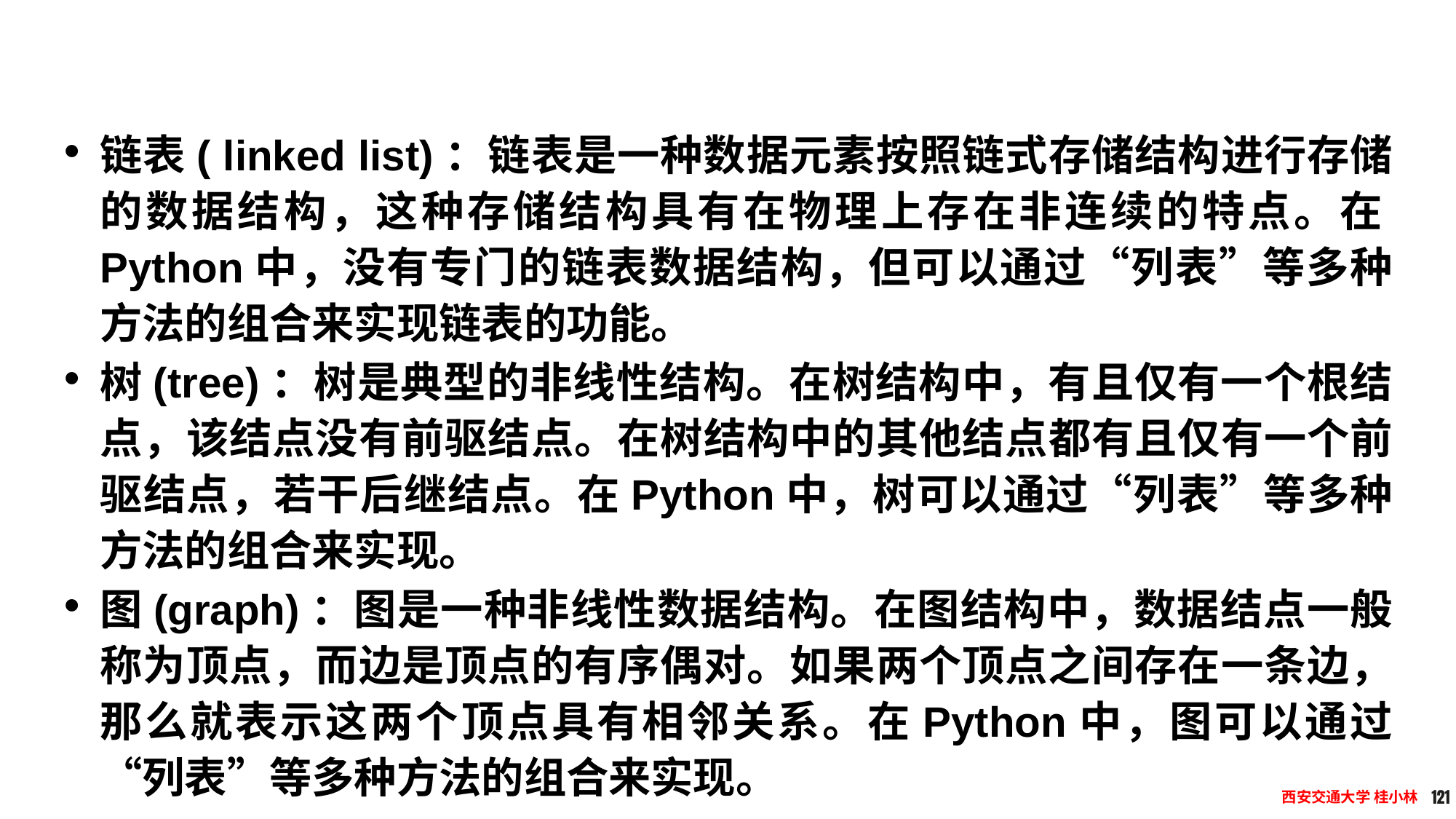

#
链表( linked list)：链表是一种数据元素按照链式存储结构进行存储的数据结构，这种存储结构具有在物理上存在非连续的特点。在Python中，没有专门的链表数据结构，但可以通过“列表”等多种方法的组合来实现链表的功能。
树(tree)：树是典型的非线性结构。在树结构中，有且仅有一个根结点，该结点没有前驱结点。在树结构中的其他结点都有且仅有一个前驱结点，若干后继结点。在Python中，树可以通过“列表”等多种方法的组合来实现。
图(graph)：图是一种非线性数据结构。在图结构中，数据结点一般称为顶点，而边是顶点的有序偶对。如果两个顶点之间存在一条边，那么就表示这两个顶点具有相邻关系。在Python中，图可以通过“列表”等多种方法的组合来实现。